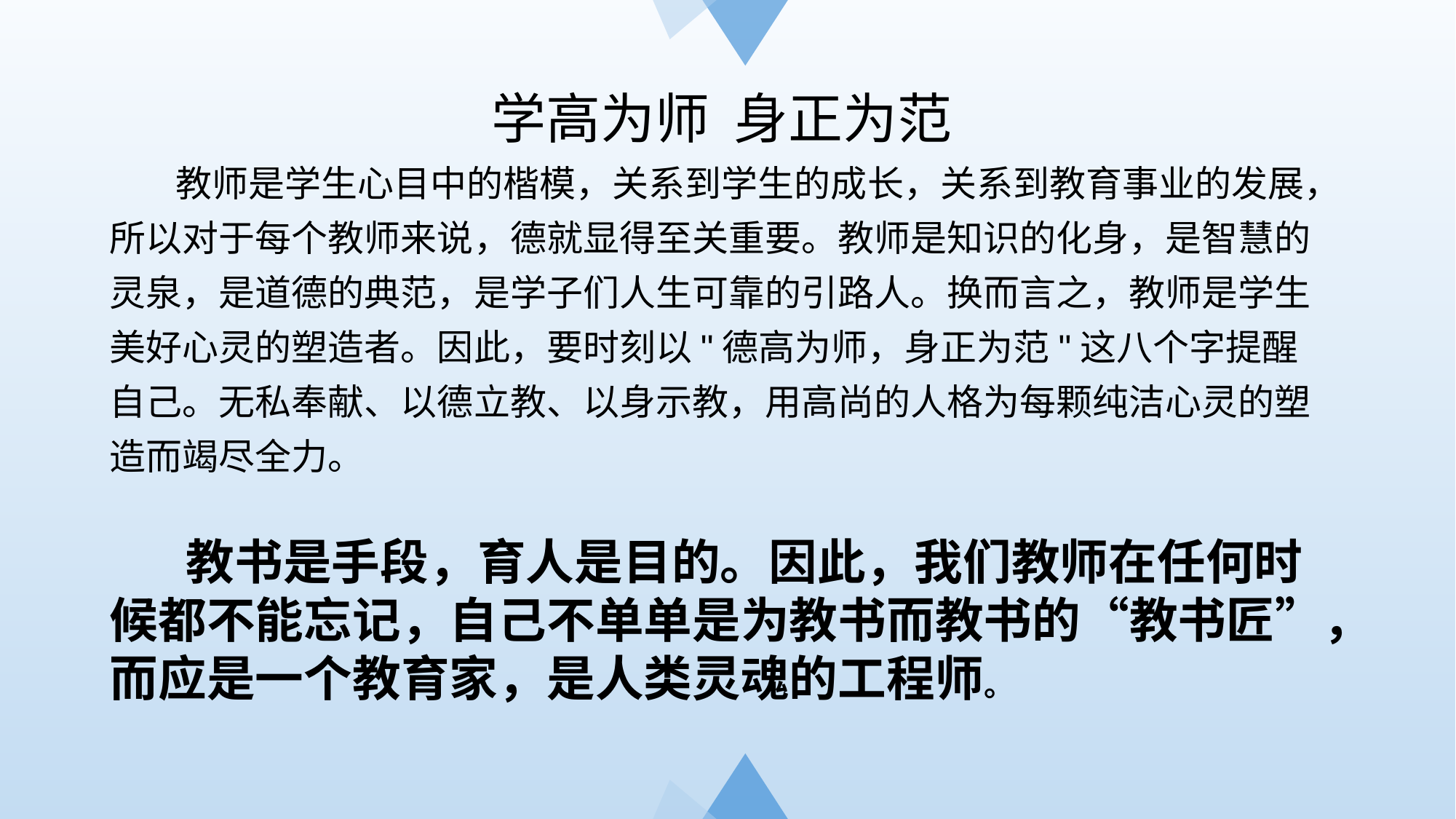

学高为师  身正为范
       教师是学生心目中的楷模，关系到学生的成长，关系到教育事业的发展，所以对于每个教师来说，德就显得至关重要。教师是知识的化身，是智慧的灵泉，是道德的典范，是学子们人生可靠的引路人。换而言之，教师是学生美好心灵的塑造者。因此，要时刻以"德高为师，身正为范"这八个字提醒自己。无私奉献、以德立教、以身示教，用高尚的人格为每颗纯洁心灵的塑造而竭尽全力。

       教书是手段，育人是目的。因此，我们教师在任何时候都不能忘记，自己不单单是为教书而教书的“教书匠”，而应是一个教育家，是人类灵魂的工程师。